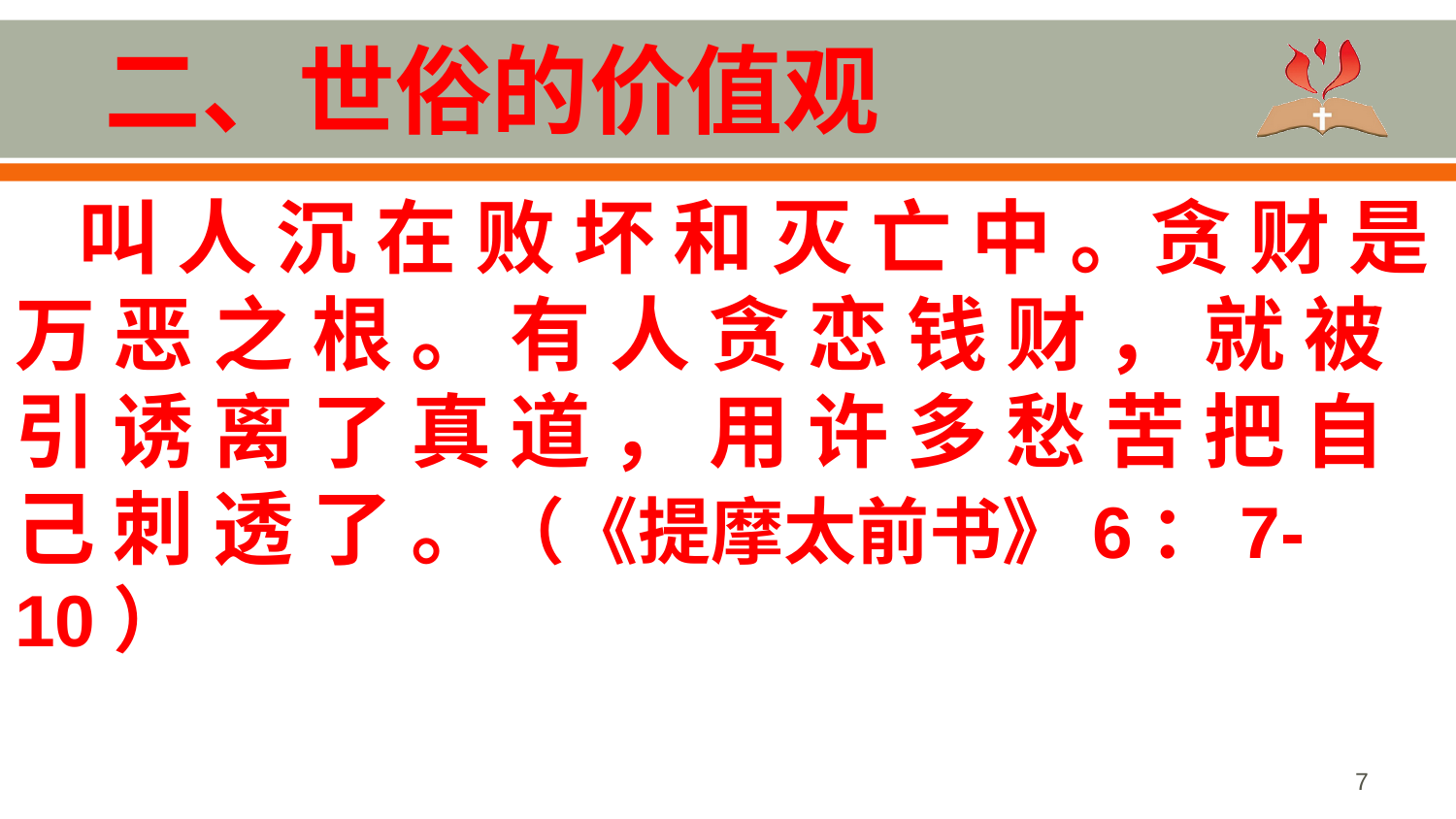

# 二、世俗的价值观
叫 人 沉 在 败 坏 和 灭 亡 中 。贪 财 是 万 恶 之 根 。 有 人 贪 恋 钱 财 ， 就 被 引 诱 离 了 真 道 ， 用 许 多 愁 苦 把 自 己 刺 透 了 。（《提摩太前书》6：7-10）

7